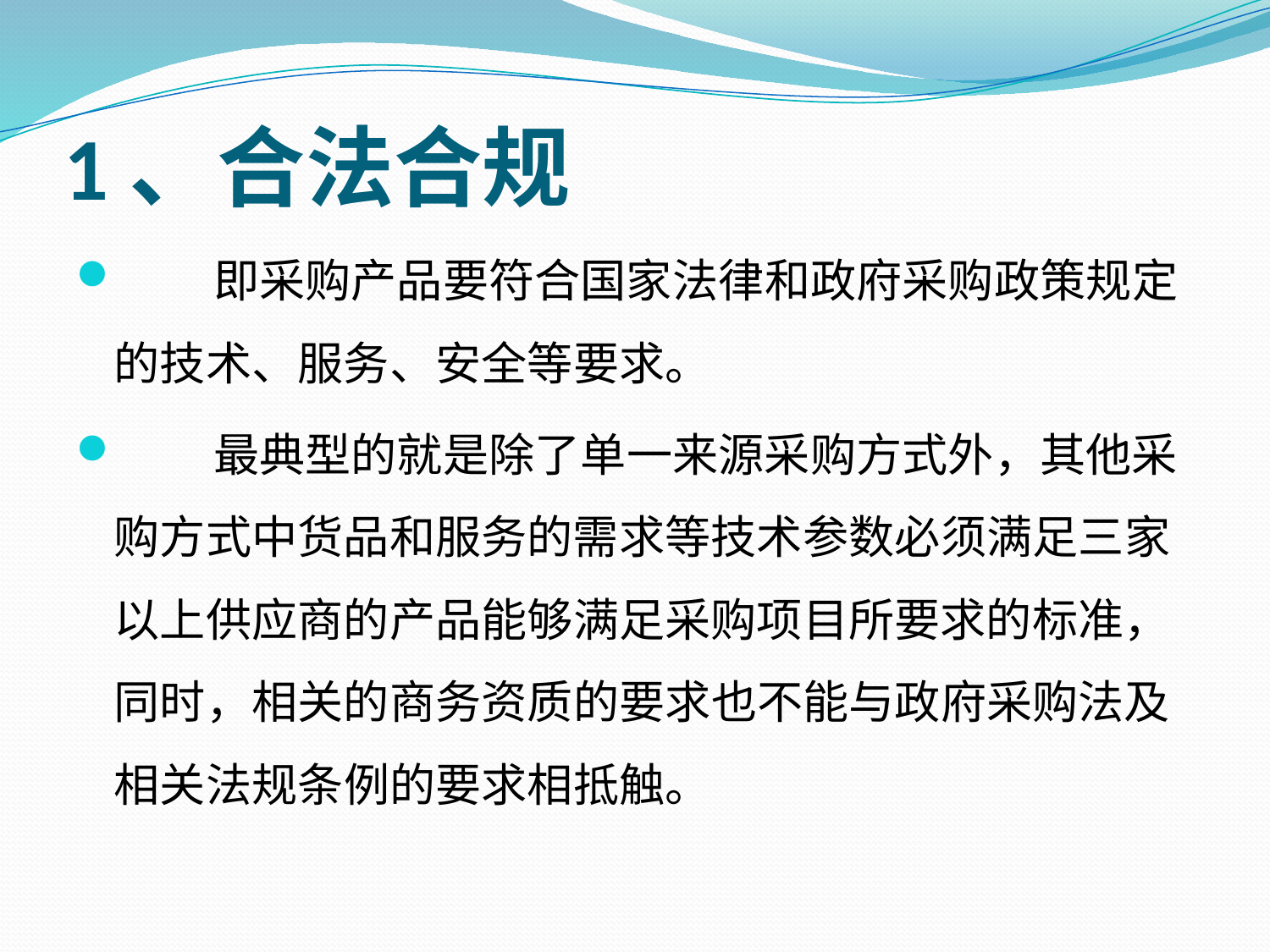

# 1、合法合规
        即采购产品要符合国家法律和政府采购政策规定的技术、服务、安全等要求。
        最典型的就是除了单一来源采购方式外，其他采购方式中货品和服务的需求等技术参数必须满足三家以上供应商的产品能够满足采购项目所要求的标准，同时，相关的商务资质的要求也不能与政府采购法及相关法规条例的要求相抵触。